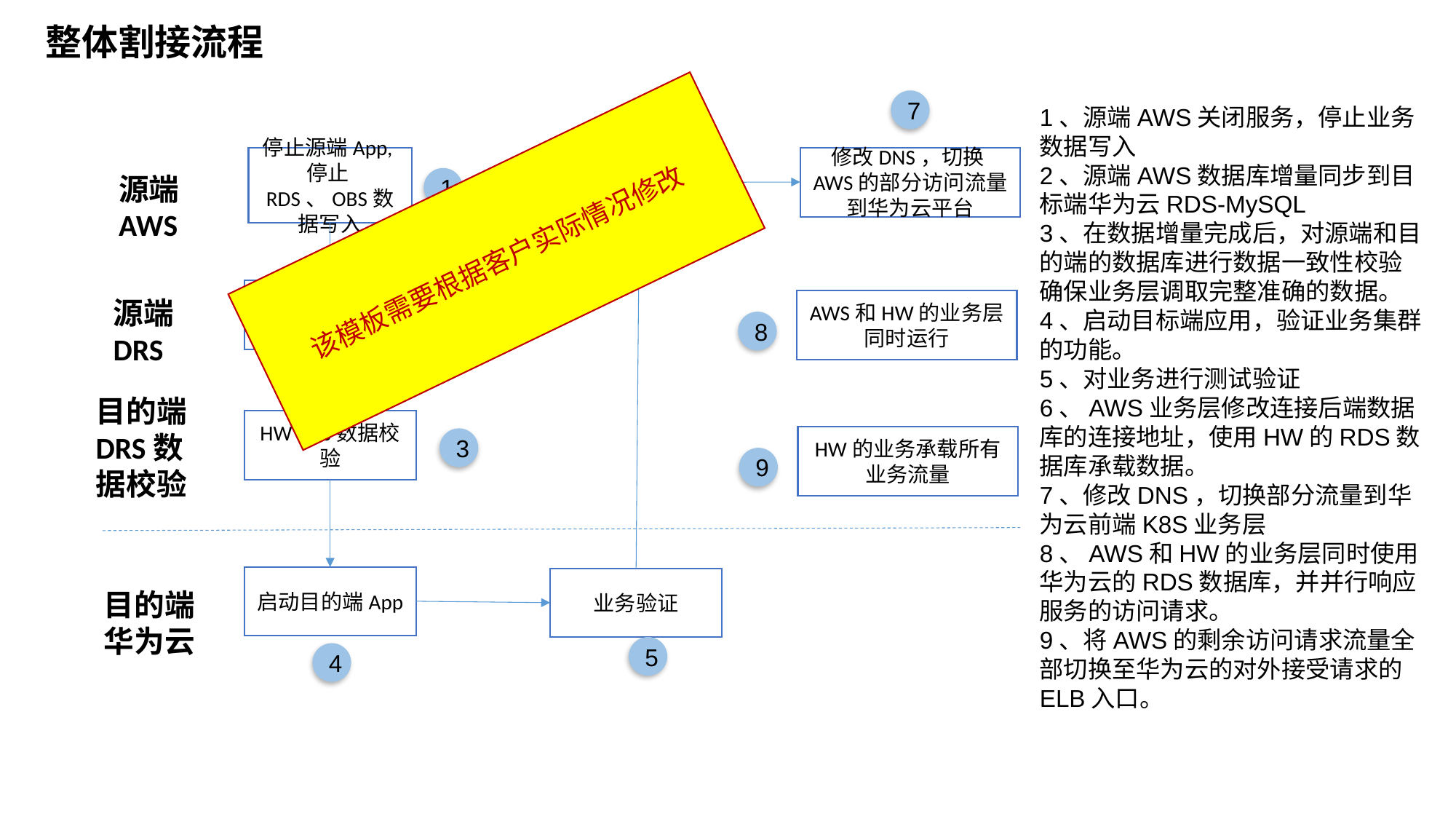

整体割接流程
7
1、源端AWS关闭服务，停止业务数据写入
2、源端AWS数据库增量同步到目标端华为云RDS-MySQL
3、在数据增量完成后，对源端和目的端的数据库进行数据一致性校验确保业务层调取完整准确的数据。
4、启动目标端应用，验证业务集群的功能。
5、对业务进行测试验证
6、AWS业务层修改连接后端数据库的连接地址，使用HW的RDS数据库承载数据。
7、修改DNS，切换部分流量到华为云前端K8S业务层
8、AWS和HW的业务层同时使用华为云的RDS数据库，并并行响应服务的访问请求。
9、将AWS的剩余访问请求流量全部切换至华为云的对外接受请求的ELB入口。
修改DNS，切换AWS的部分访问流量到华为云平台
停止源端App,停止RDS、OBS数据写入
AWS的业务应用对接到华为云RDS
6
源端AWS
1
该模板需要根据客户实际情况修改
数据库增量迁移
源端DRS
AWS和HW的业务层同时运行
2
8
目的端DRS数据校验
HW RDS数据校验
HW的业务承载所有业务流量
3
9
启动目的端App
业务验证
目的端
华为云
5
4